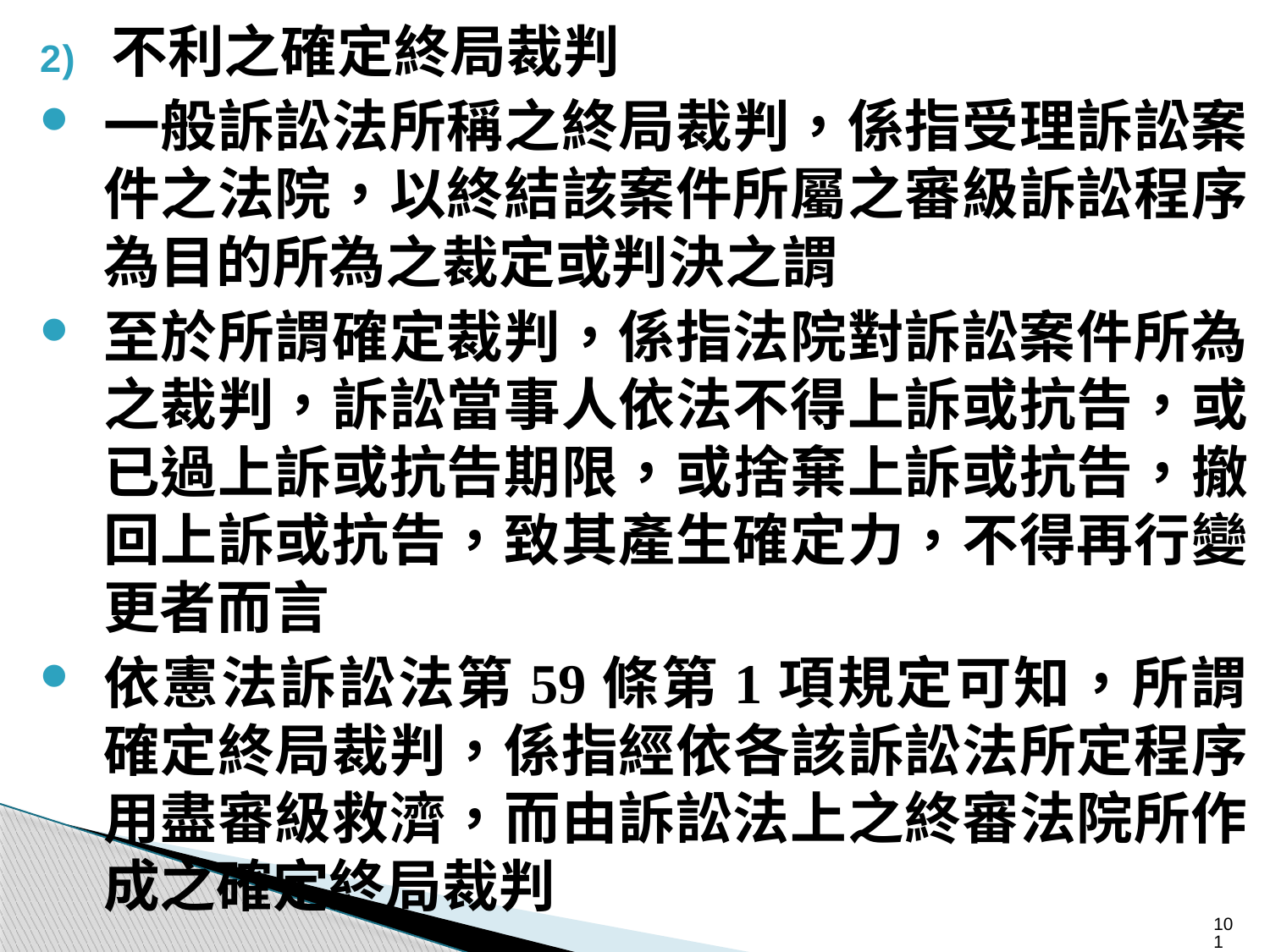

不利之確定終局裁判
一般訴訟法所稱之終局裁判，係指受理訴訟案件之法院，以終結該案件所屬之審級訴訟程序為目的所為之裁定或判決之謂
至於所謂確定裁判，係指法院對訴訟案件所為之裁判，訴訟當事人依法不得上訴或抗告，或已過上訴或抗告期限，或捨棄上訴或抗告，撤回上訴或抗告，致其產生確定力，不得再行變更者而言
依憲法訴訟法第59條第1項規定可知，所謂確定終局裁判，係指經依各該訴訟法所定程序用盡審級救濟，而由訴訟法上之終審法院所作成之確定終局裁判
101